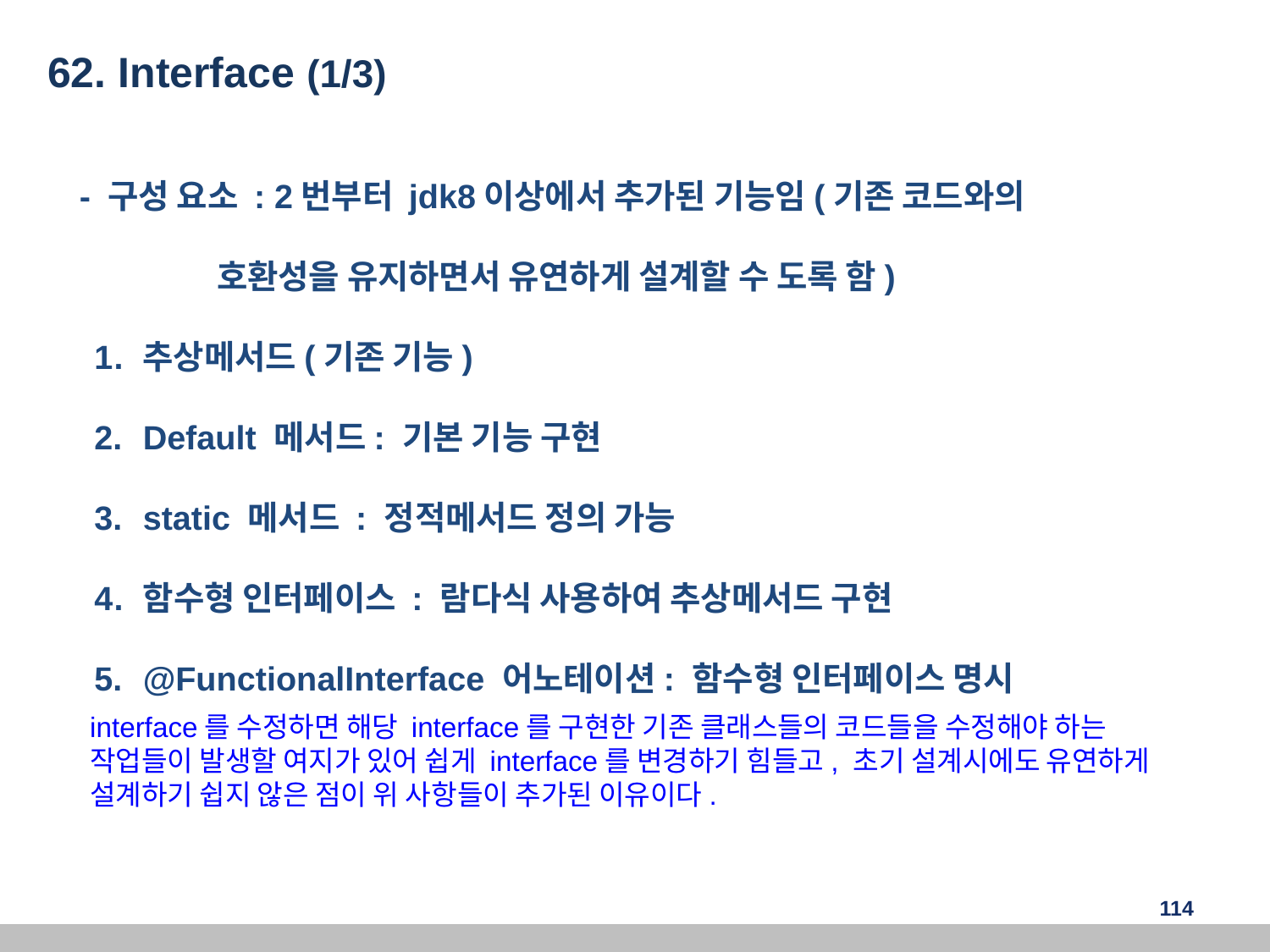

62. Interface (1/3)
- 구성 요소 : 2번부터 jdk8이상에서 추가된 기능임(기존 코드와의
                 호환성을 유지하면서 유연하게 설계할 수 도록 함)
추상메서드(기존 기능)
Default 메서드: 기본 기능 구현
static 메서드 : 정적메서드 정의 가능
함수형 인터페이스 : 람다식 사용하여 추상메서드 구현
@FunctionalInterface 어노테이션: 함수형 인터페이스 명시
interface를 수정하면 해당 interface를 구현한 기존 클래스들의 코드들을 수정해야 하는 작업들이 발생할 여지가 있어 쉽게 interface를 변경하기 힘들고, 초기 설계시에도 유연하게 설계하기 쉽지 않은 점이 위 사항들이 추가된 이유이다.
114